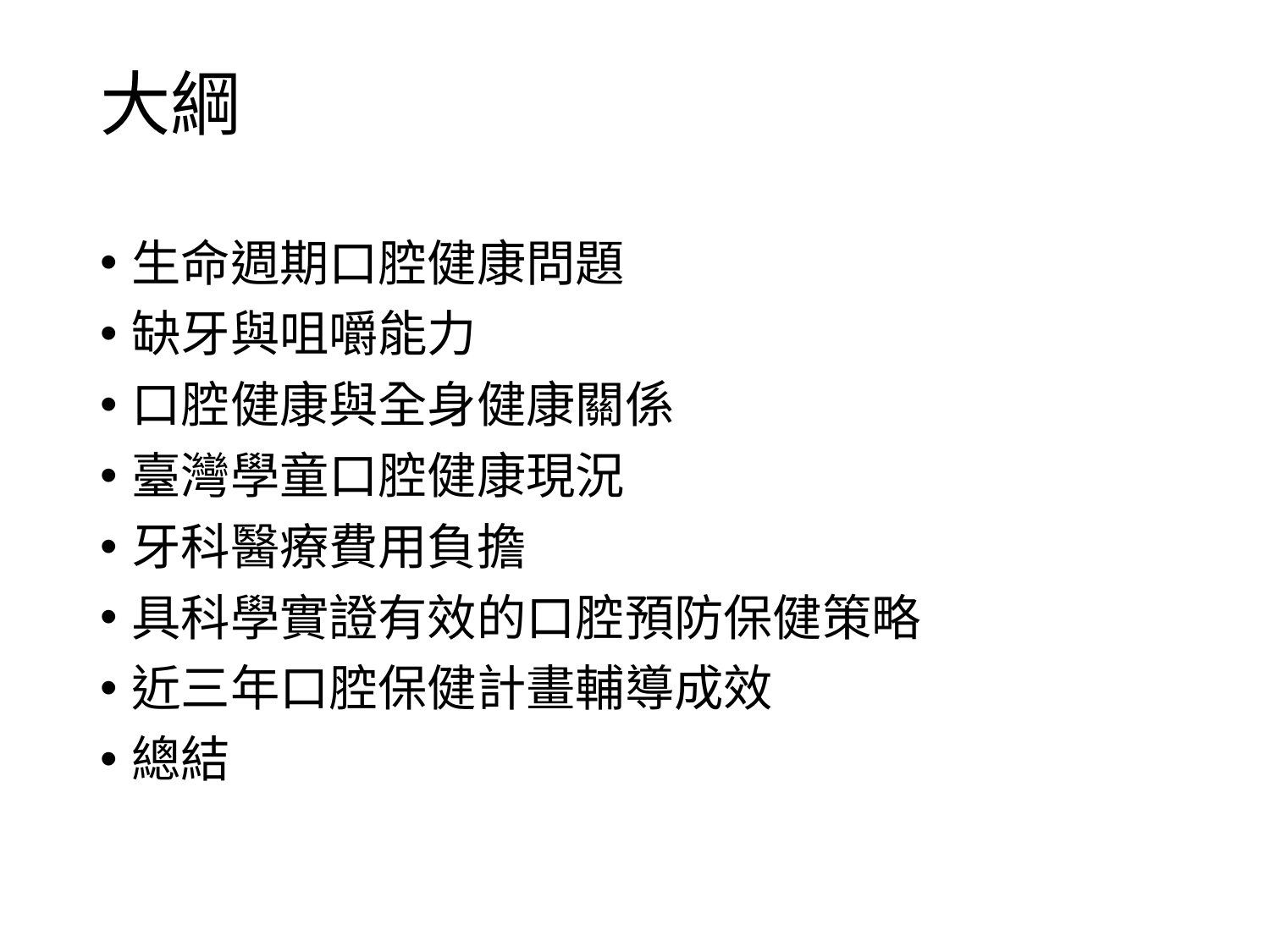

# 大綱
生命週期口腔健康問題
缺牙與咀嚼能力
口腔健康與全身健康關係
臺灣學童口腔健康現況
牙科醫療費用負擔
具科學實證有效的口腔預防保健策略
近三年口腔保健計畫輔導成效
總結